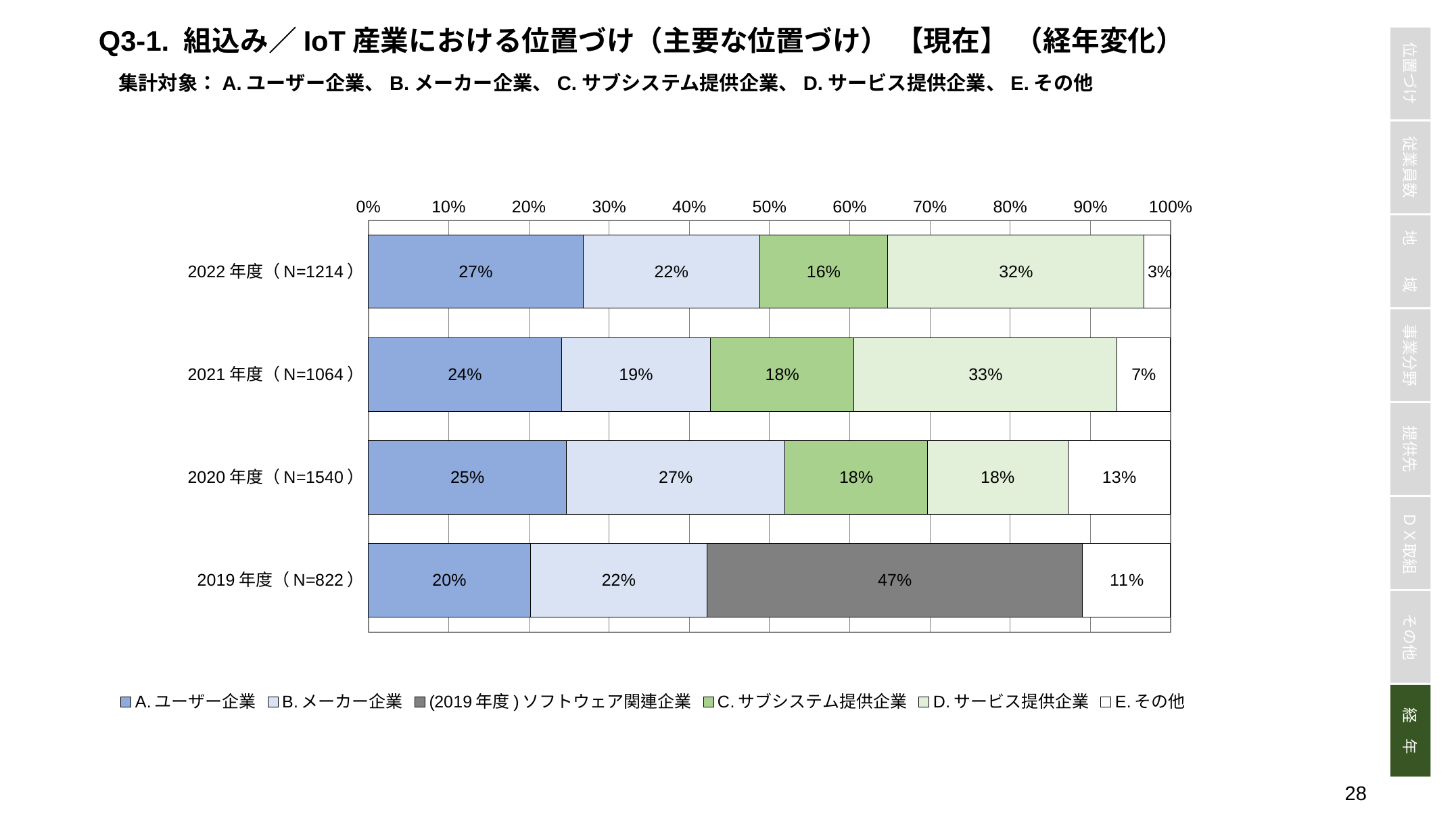

Q3-1. 組込み／IoT産業における位置づけ（主要な位置づけ） 【現在】 （経年変化）
集計対象：A.ユーザー企業、B.メーカー企業、C.サブシステム提供企業、D.サービス提供企業、E.その他

### Chart

| Category | A.ユーザー企業 | B.メーカー企業 | (2019年度)ソフトウェア関連企業 | C.サブシステム提供企業 | D.サービス提供企業 | E.その他 |
|---|---|---|---|---|---|---|
| 2022年度（N=1214） | 0.2677100494233937 | 0.21993410214168038 | 0.0 | 0.15980230642504117 | 0.31960461285008235 | 0.032948929159802305 |
| 2021年度（N=1064） | 0.24060150375939848 | 0.18609022556390978 | 0.0 | 0.17857142857142858 | 0.32800751879699247 | 0.06672932330827068 |
| 2020年度（N=1540） | 0.24675324675324675 | 0.2727272727272727 | 0.0 | 0.17727272727272728 | 0.17532467532467533 | 0.1279220779220779 |
| 2019年度（N=822） | 0.20194647201946472 | 0.22019464720194648 | 0.4683698296836983 | 0.0 | 0.0 | 0.10948905109489052 |
28